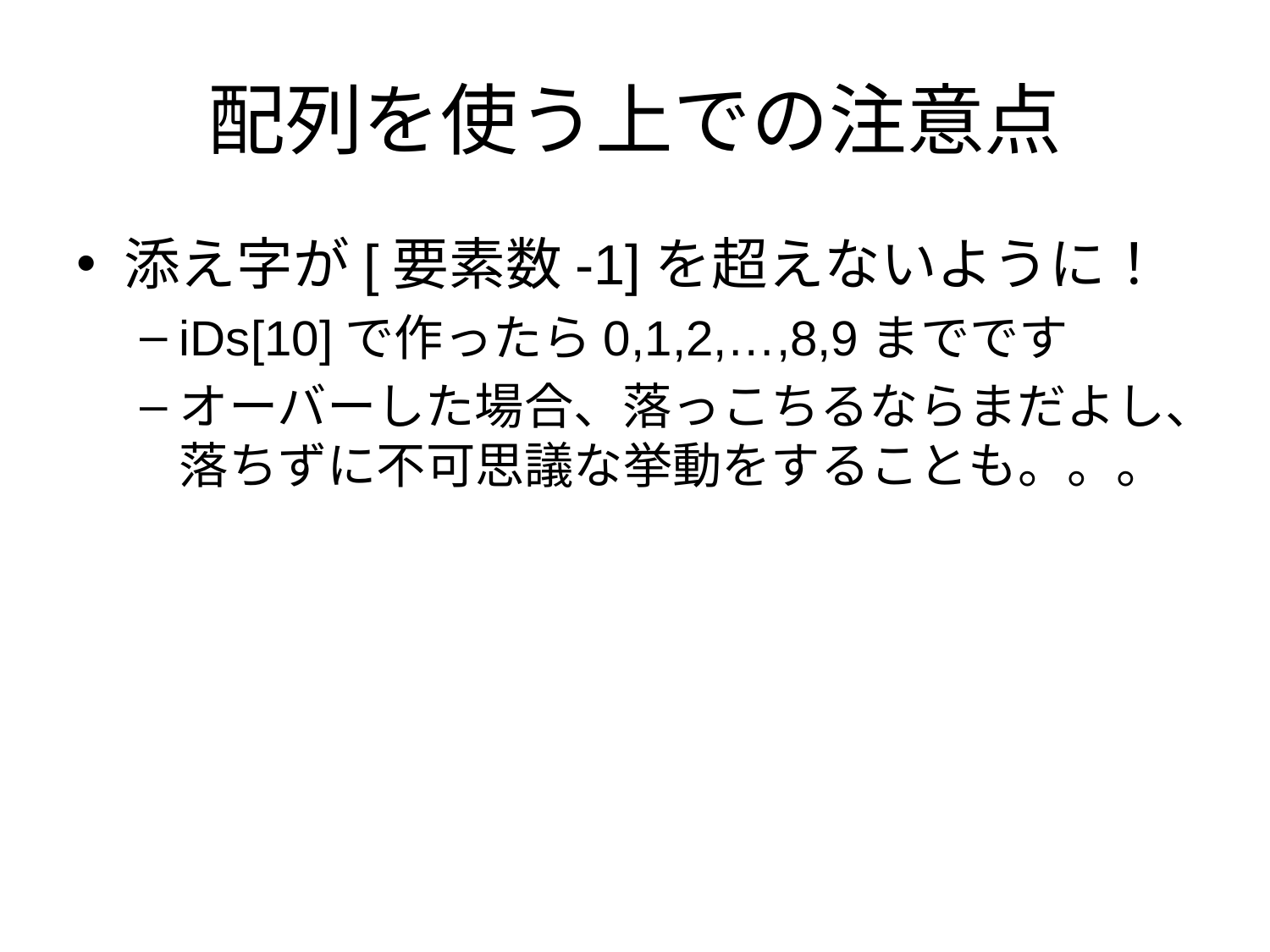

# 配列を使う上での注意点
添え字が[要素数-1]を超えないように！
iDs[10]で作ったら0,1,2,…,8,9までです
オーバーした場合、落っこちるならまだよし、落ちずに不可思議な挙動をすることも。。。